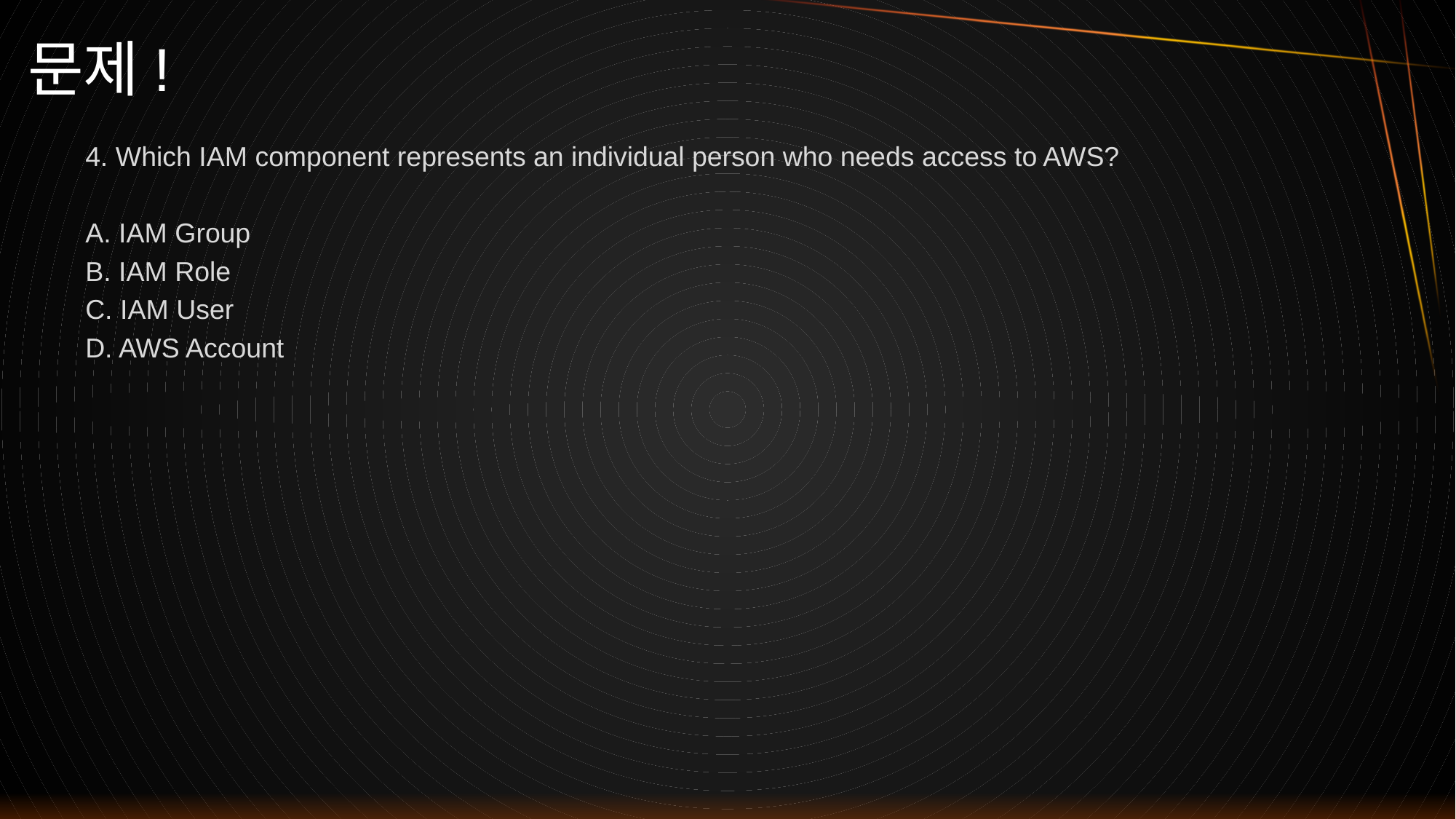

# 문제!
4. Which IAM component represents an individual person who needs access to AWS?

A. IAM Group
B. IAM Role
C. IAM User
D. AWS Account